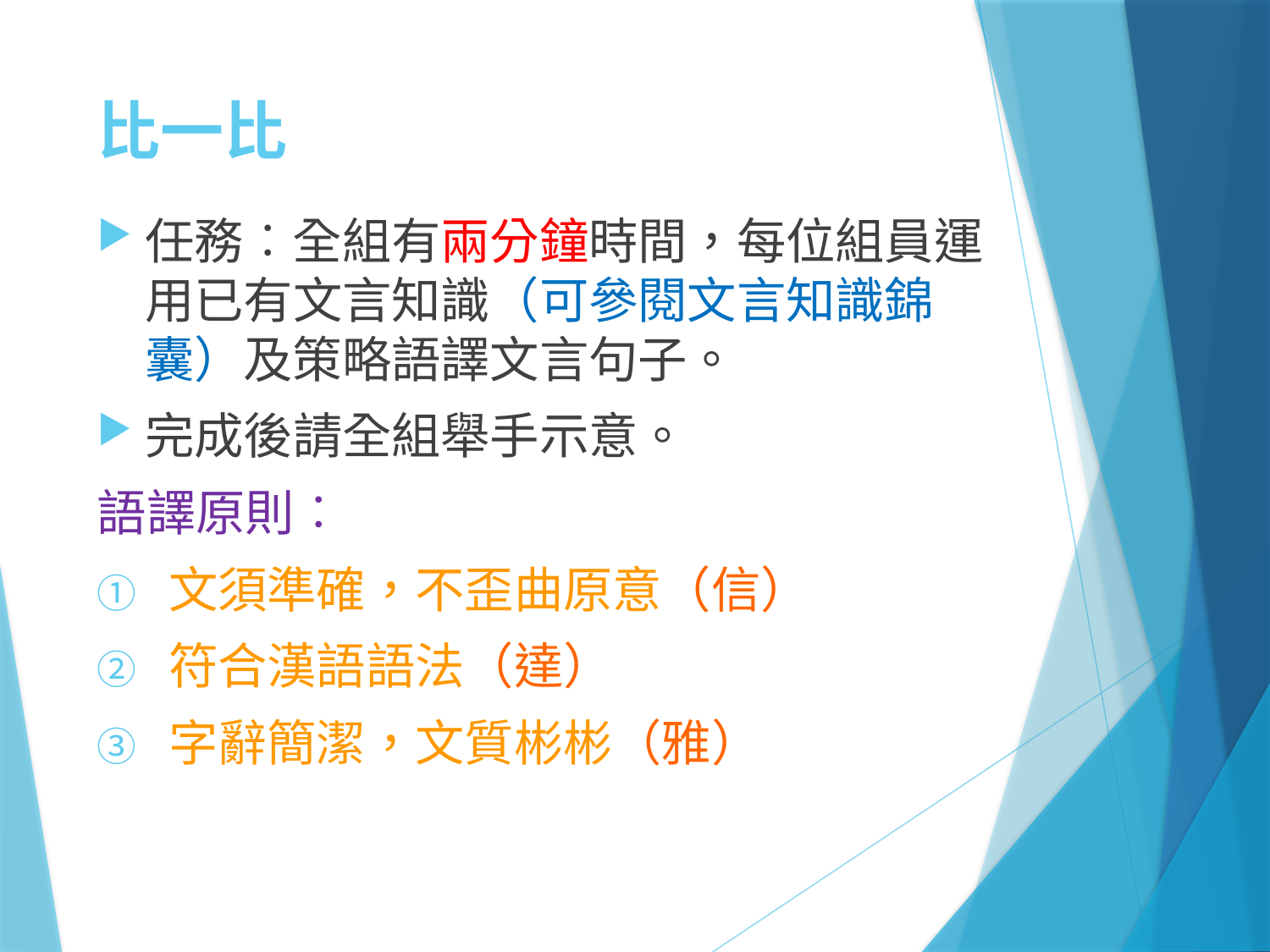

# 比一比
任務︰全組有兩分鐘時間，每位組員運用已有文言知識（可參閱文言知識錦囊）及策略語譯文言句子。
完成後請全組舉手示意。
語譯原則︰
文須準確，不歪曲原意（信）
符合漢語語法（達）
字辭簡潔，文質彬彬（雅）